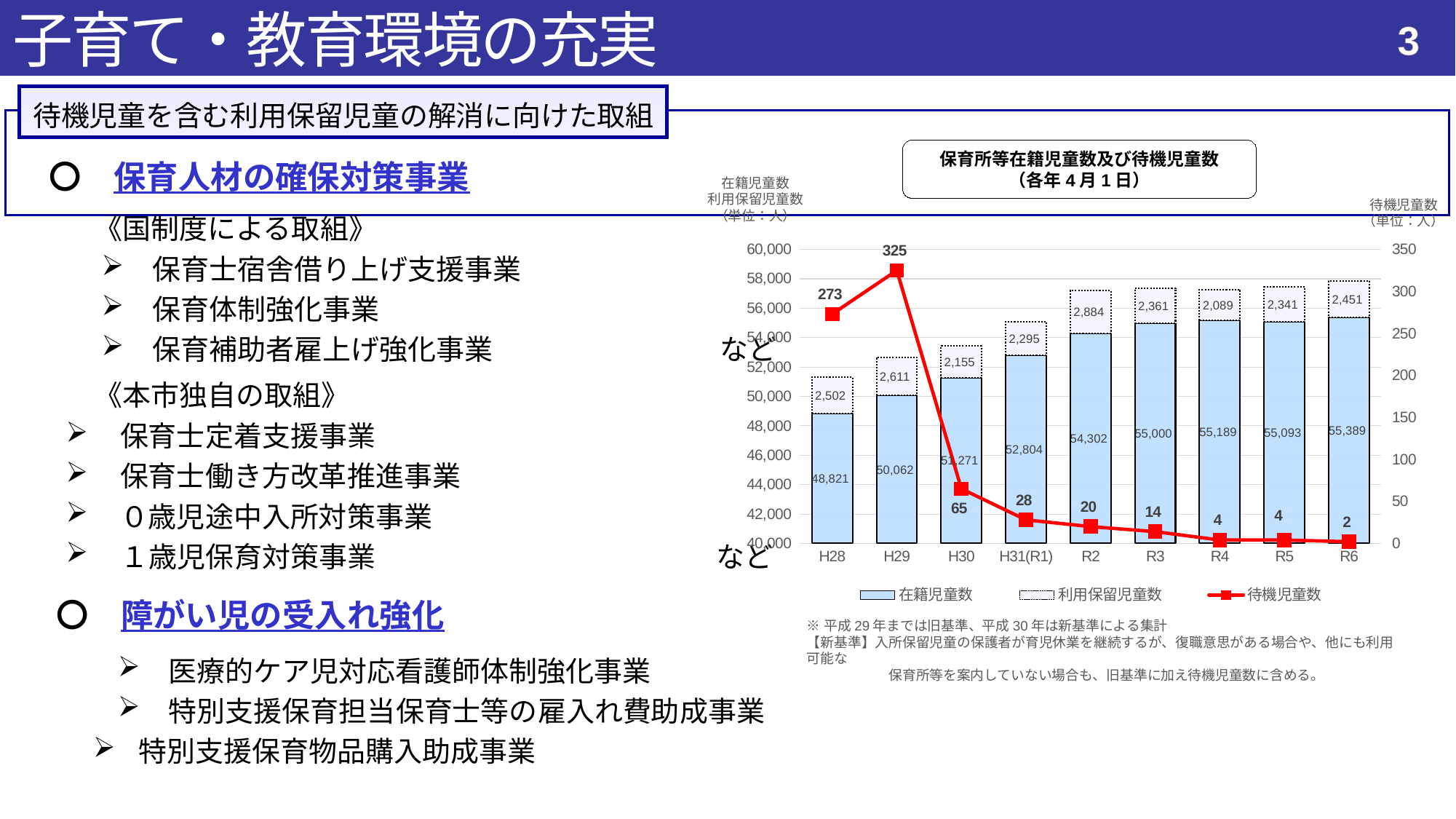

子育て・教育環境の充実
3
待機児童を含む利用保留児童の解消に向けた取組

保育所等在籍児童数及び待機児童数
（各年4月1日）
　〇　保育人材の確保対策事業

待機児童数
（単位：人）
在籍児童数
利用保留児童数
（単位：人）

　　  《国制度による取組》
　保育士宿舎借り上げ支援事業
　保育体制強化事業
　保育補助者雇上げ強化事業　　　　　　　　など

### Chart

| Category | 在籍児童数 | 利用保留児童数 | 待機児童数 |
|---|---|---|---|
| H28 | 48821.0 | 2502.0 | 273.0 |
| H29 | 50062.0 | 2611.0 | 325.0 |
| H30 | 51271.0 | 2155.0 | 65.0 |
| H31(R1) | 52804.0 | 2295.0 | 28.0 |
| R2 | 54302.0 | 2884.0 | 20.0 |
| R3 | 55000.0 | 2361.0 | 14.0 |
| R4 | 55189.0 | 2089.0 | 4.0 |
| R5 | 55093.0 | 2341.0 | 4.0 |
| R6 | 55389.0 | 2451.0 | 2.0 |
　　  《本市独自の取組》
　保育士定着支援事業
　保育士働き方改革推進事業
　０歳児途中入所対策事業
　１歳児保育対策事業　　　　　　　　　　　　など

　〇　障がい児の受入れ強化

※平成29年までは旧基準、平成30年は新基準による集計
【新基準】入所保留児童の保護者が育児休業を継続するが、復職意思がある場合や、他にも利用可能な
　　　　　　保育所等を案内していない場合も、旧基準に加え待機児童数に含める。
　医療的ケア児対応看護師体制強化事業
　特別支援保育担当保育士等の雇入れ費助成事業
特別支援保育物品購入助成事業